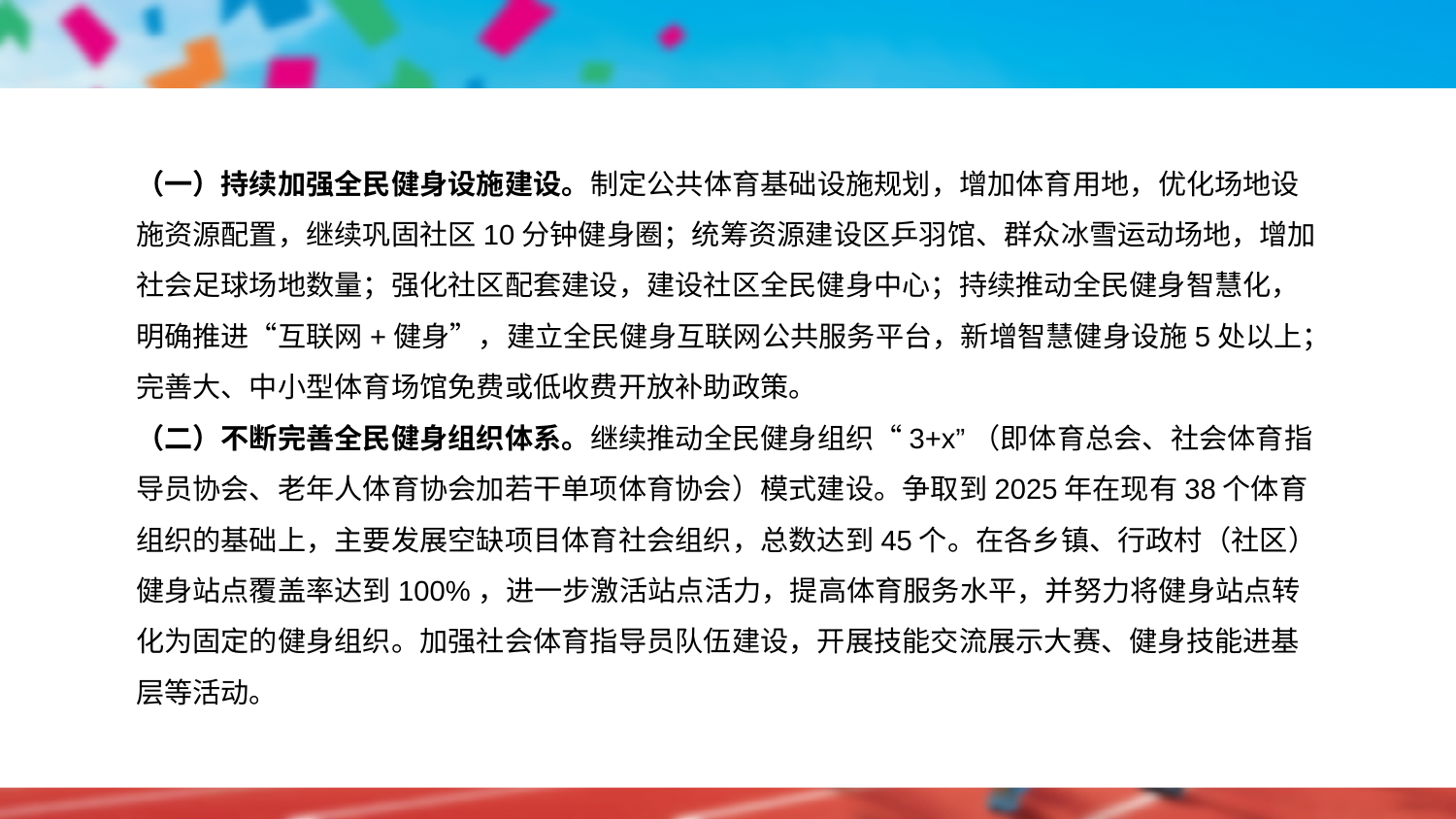

（一）持续加强全民健身设施建设。制定公共体育基础设施规划，增加体育用地，优化场地设施资源配置，继续巩固社区10分钟健身圈；统筹资源建设区乒羽馆、群众冰雪运动场地，增加社会足球场地数量；强化社区配套建设，建设社区全民健身中心；持续推动全民健身智慧化，明确推进“互联网+健身”，建立全民健身互联网公共服务平台，新增智慧健身设施5处以上；完善大、中小型体育场馆免费或低收费开放补助政策。
（二）不断完善全民健身组织体系。继续推动全民健身组织“3+x”（即体育总会、社会体育指导员协会、老年人体育协会加若干单项体育协会）模式建设。争取到2025年在现有38个体育组织的基础上，主要发展空缺项目体育社会组织，总数达到45个。在各乡镇、行政村（社区）健身站点覆盖率达到100%，进一步激活站点活力，提高体育服务水平，并努力将健身站点转化为固定的健身组织。加强社会体育指导员队伍建设，开展技能交流展示大赛、健身技能进基层等活动。